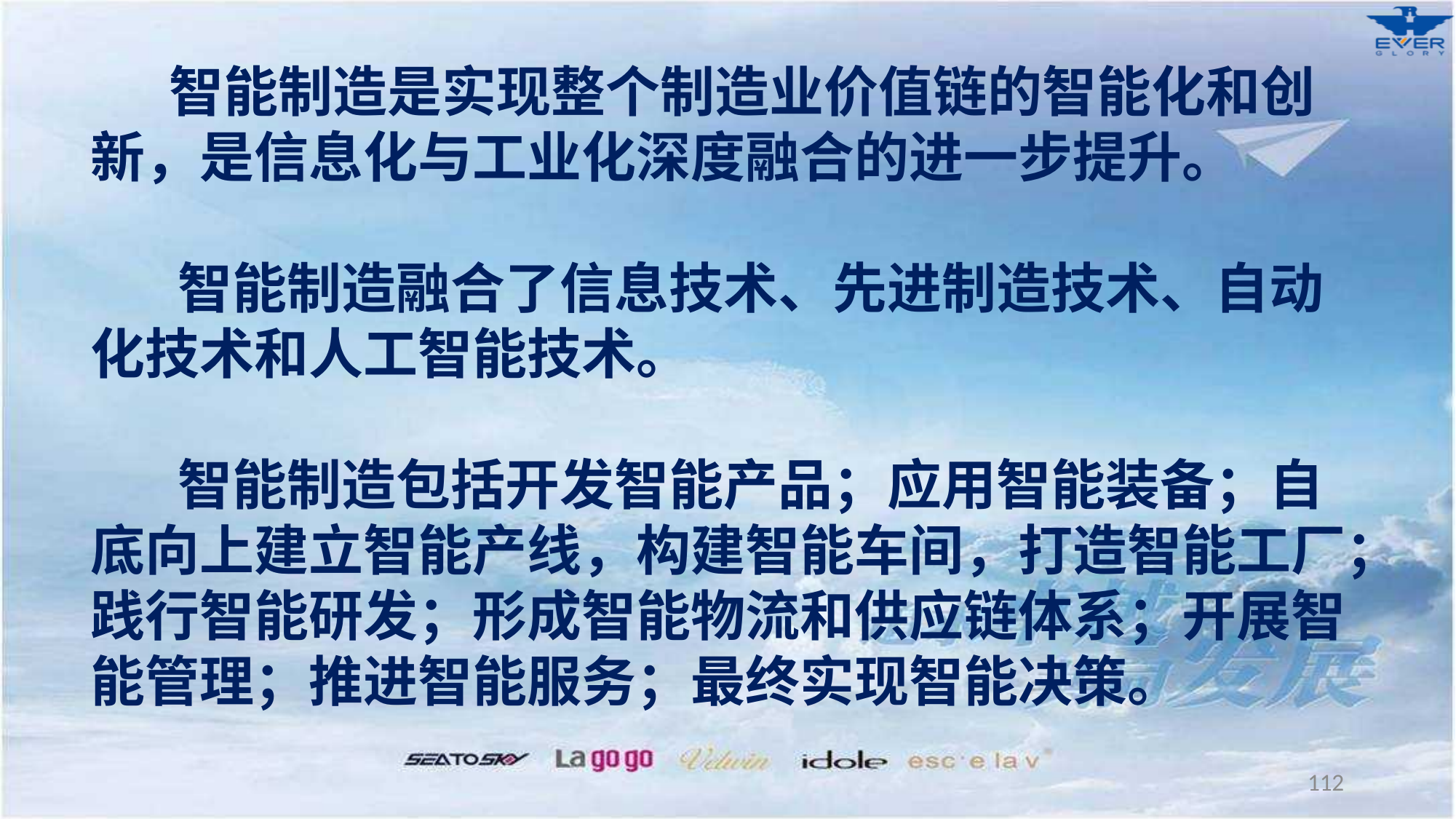

智能制造是实现整个制造业价值链的智能化和创新，是信息化与工业化深度融合的进一步提升。

      智能制造融合了信息技术、先进制造技术、自动化技术和人工智能技术。

      智能制造包括开发智能产品；应用智能装备；自底向上建立智能产线，构建智能车间，打造智能工厂；践行智能研发；形成智能物流和供应链体系；开展智能管理；推进智能服务；最终实现智能决策。

112